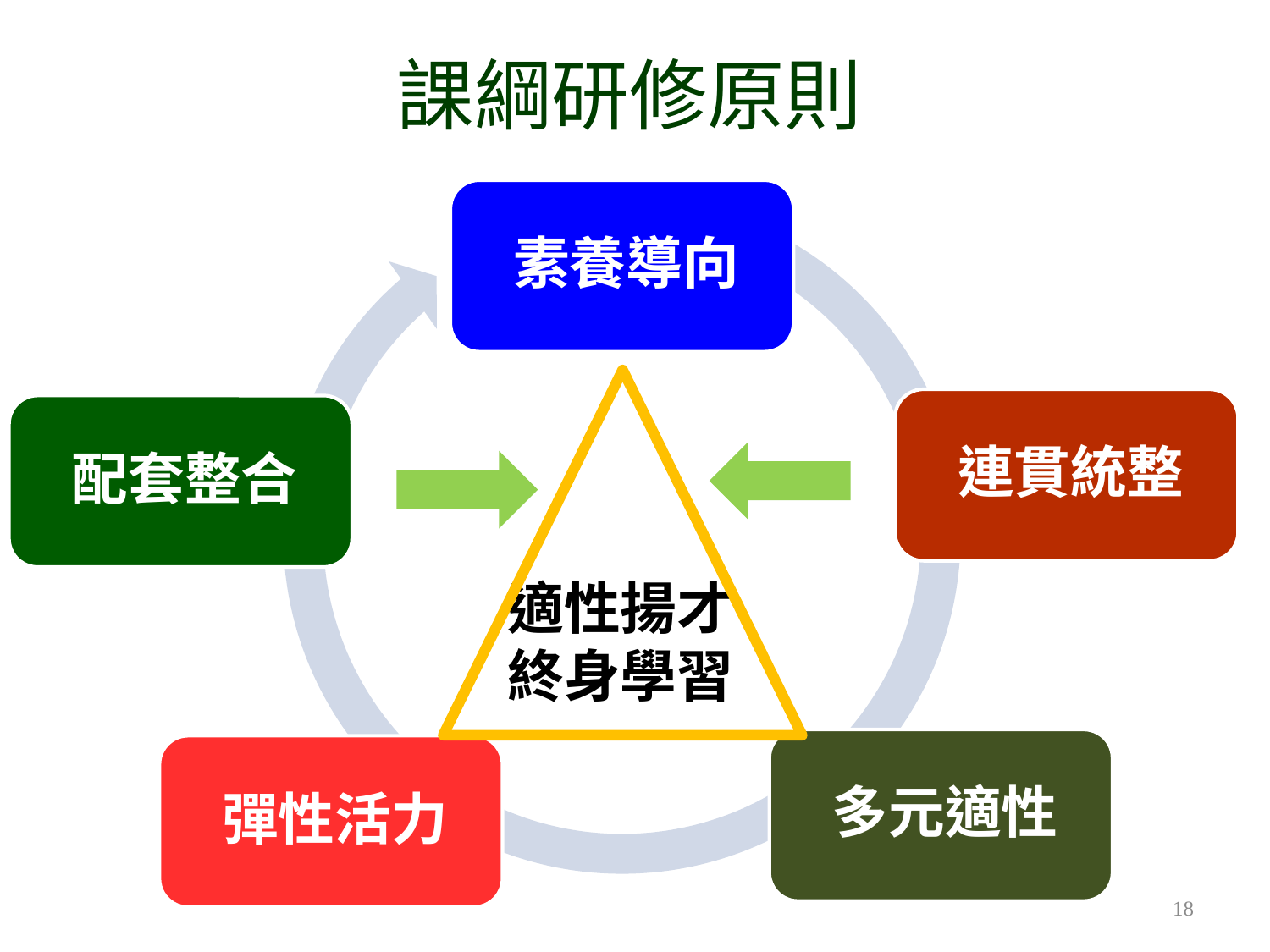

# 課綱研修原則
素養導向
連貫統整
多元適性
彈性活力
配套整合

適性揚才
終身學習
18